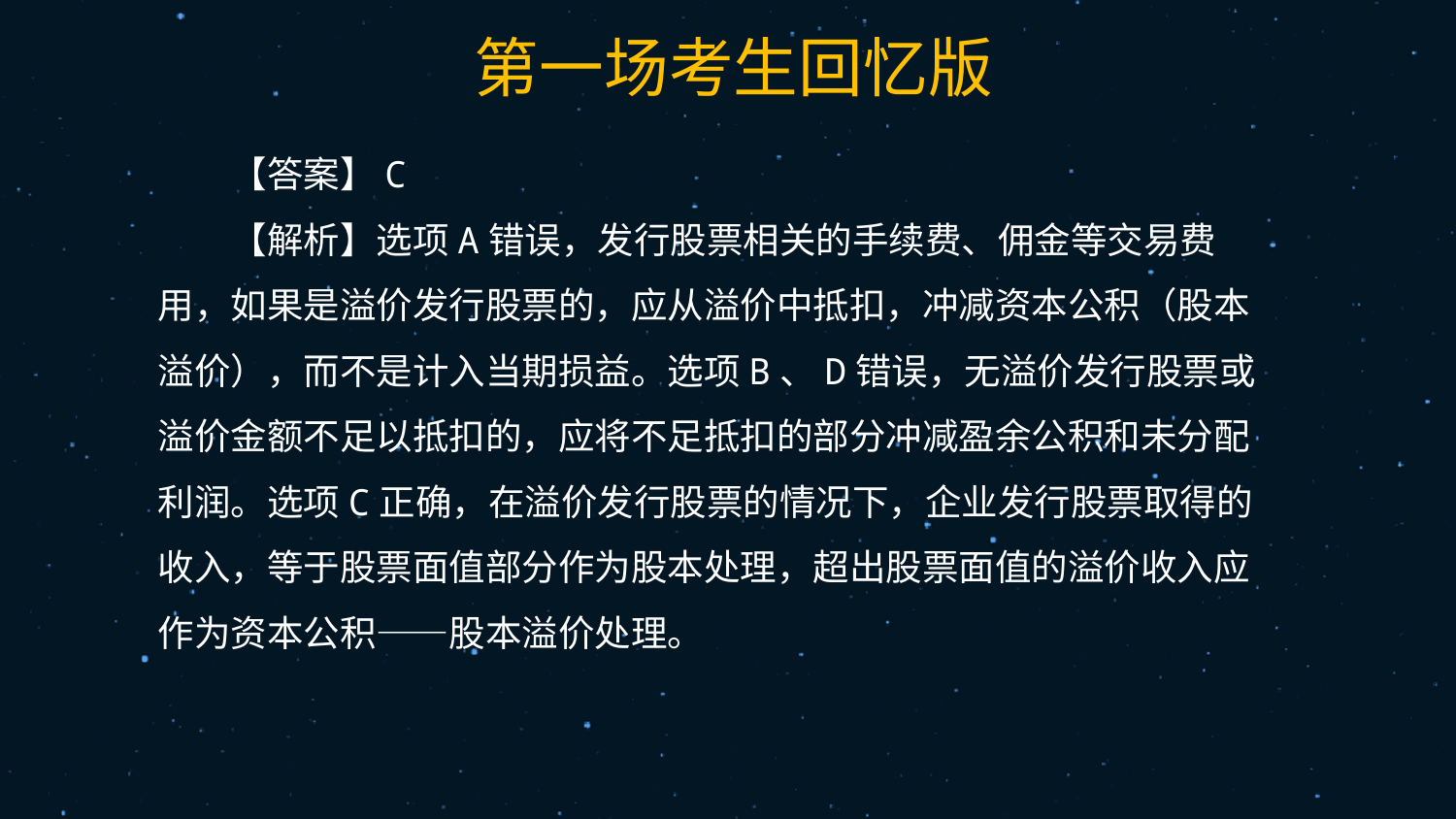

45
【答案】C
【解析】选项A错误，发行股票相关的手续费、佣金等交易费用，如果是溢价发行股票的，应从溢价中抵扣，冲减资本公积（股本溢价），而不是计入当期损益。选项B、D错误，无溢价发行股票或溢价金额不足以抵扣的，应将不足抵扣的部分冲减盈余公积和未分配利润。选项C正确，在溢价发行股票的情况下，企业发行股票取得的收入，等于股票面值部分作为股本处理，超出股票面值的溢价收入应作为资本公积——股本溢价处理。